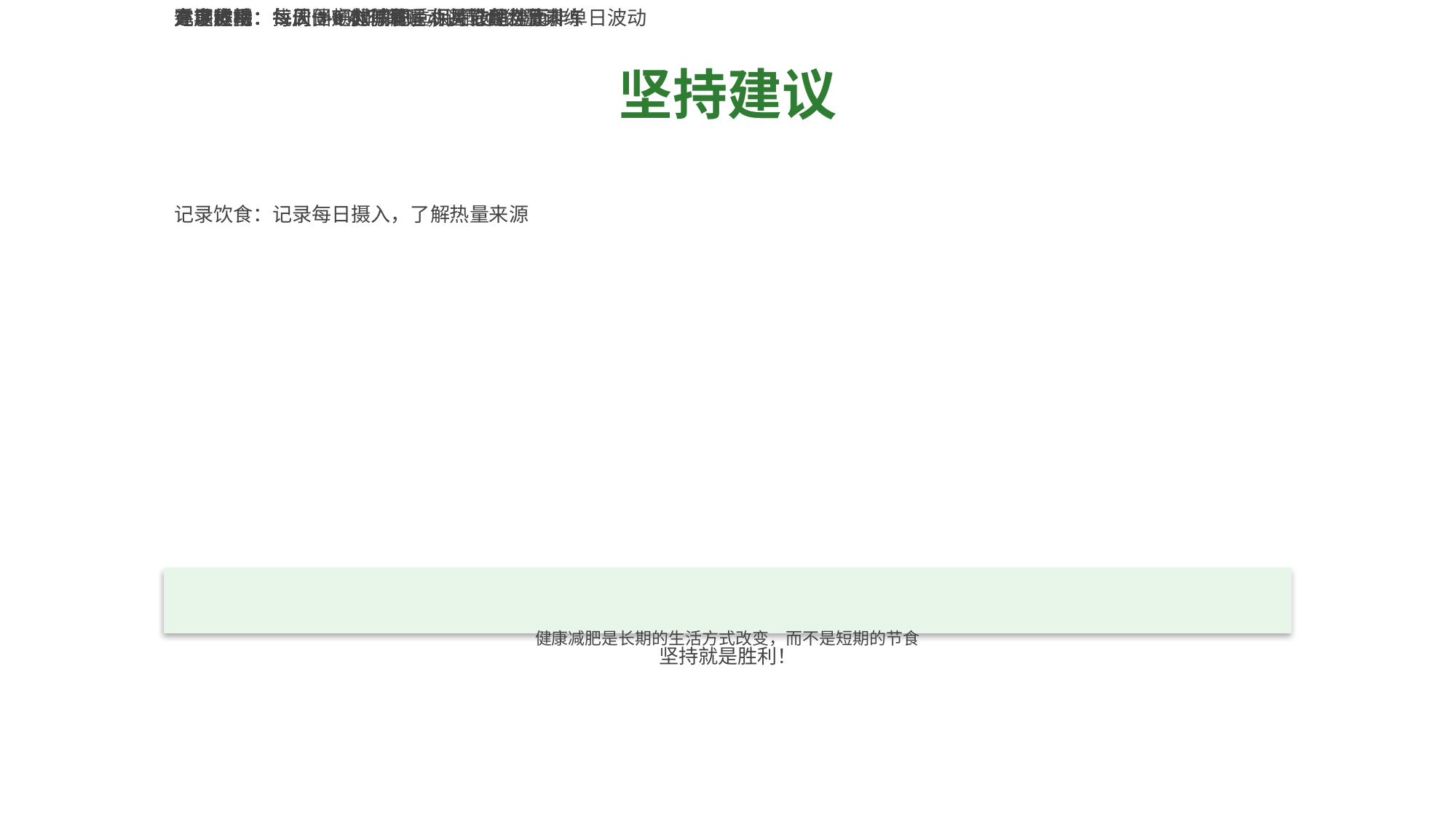

坚持建议
记录饮食：记录每日摄入，了解热量来源

健康减肥是长期的生活方式改变，而不是短期的节食
坚持就是胜利！
适度运动：每周3-4次有氧运动，配合力量训练
充足睡眠：每天7-8小时睡眠，调节食欲激素
定期称重：每周固定时间称重，关注趋势而非单日波动
允许放松：每周一顿欺骗餐，保持心理健康
寻求支持：找伙伴一起减肥，相互鼓励